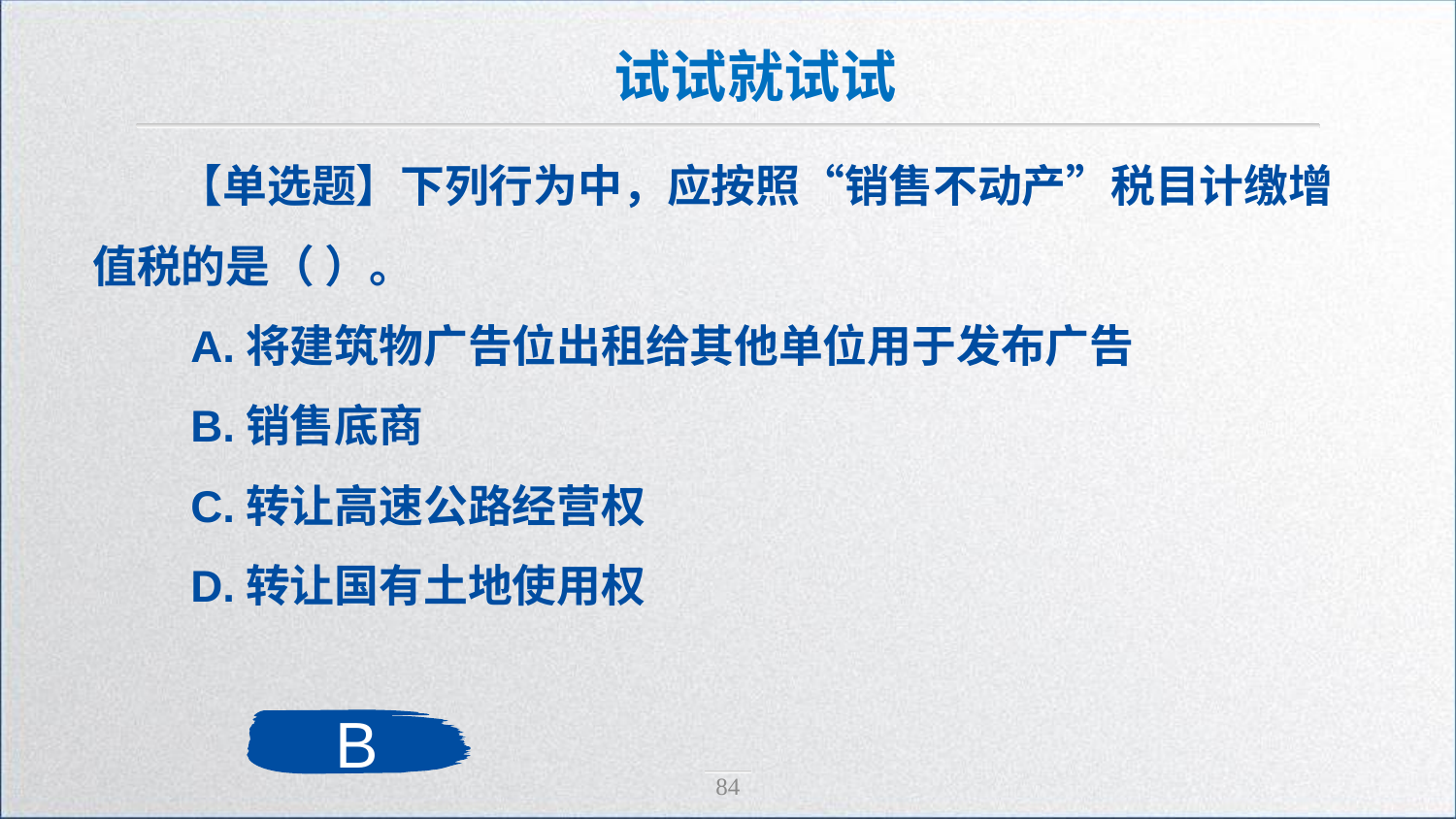

试试就试试
【单选题】下列行为中，应按照“销售不动产”税目计缴增值税的是（ ）。
 A.将建筑物广告位出租给其他单位用于发布广告
 B.销售底商
 C.转让高速公路经营权
 D.转让国有土地使用权

B
84